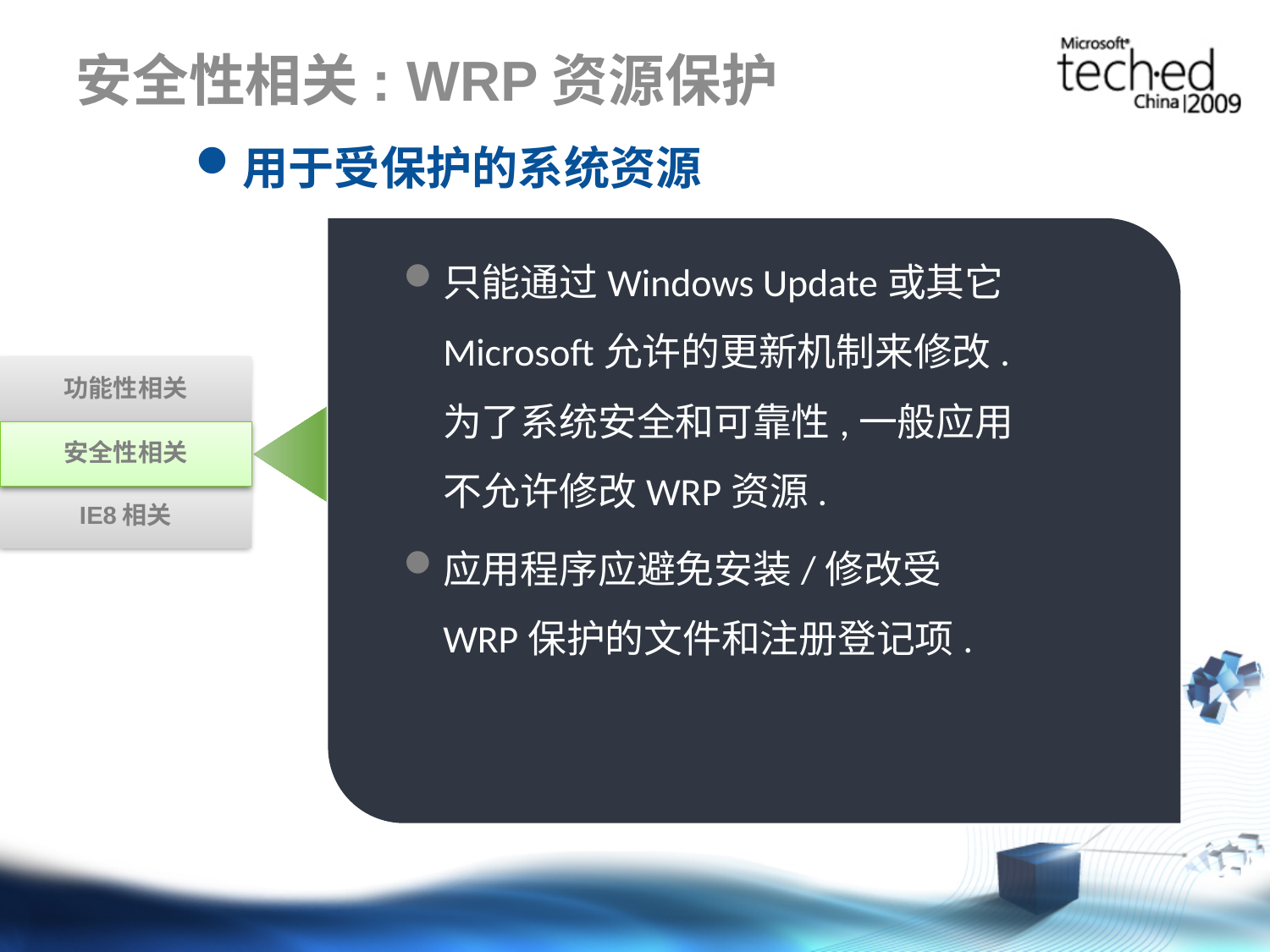

# 安全性相关: WRP资源保护
用于受保护的系统资源

只能通过Windows Update或其它Microsoft允许的更新机制来修改.为了系统安全和可靠性,一般应用不允许修改WRP资源.
应用程序应避免安装/修改受WRP保护的文件和注册登记项.

功能性相关
安全性变化
IE8相关

安全性相关